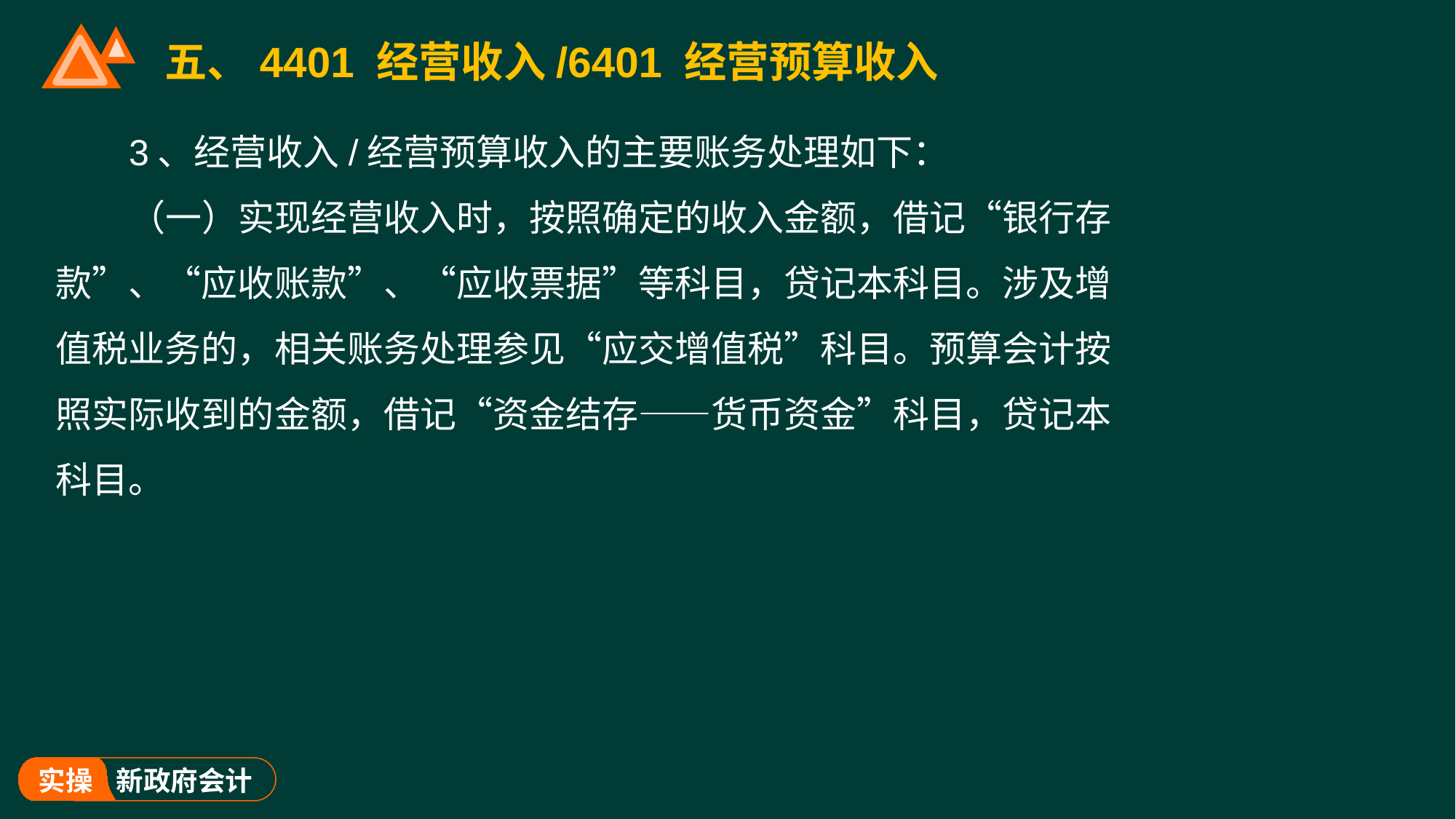

# 五、4401 经营收入/6401 经营预算收入
3、经营收入/经营预算收入的主要账务处理如下：
（一）实现经营收入时，按照确定的收入金额，借记“银行存款”、“应收账款”、“应收票据”等科目，贷记本科目。涉及增值税业务的，相关账务处理参见“应交增值税”科目。预算会计按照实际收到的金额，借记“资金结存——货币资金”科目，贷记本科目。